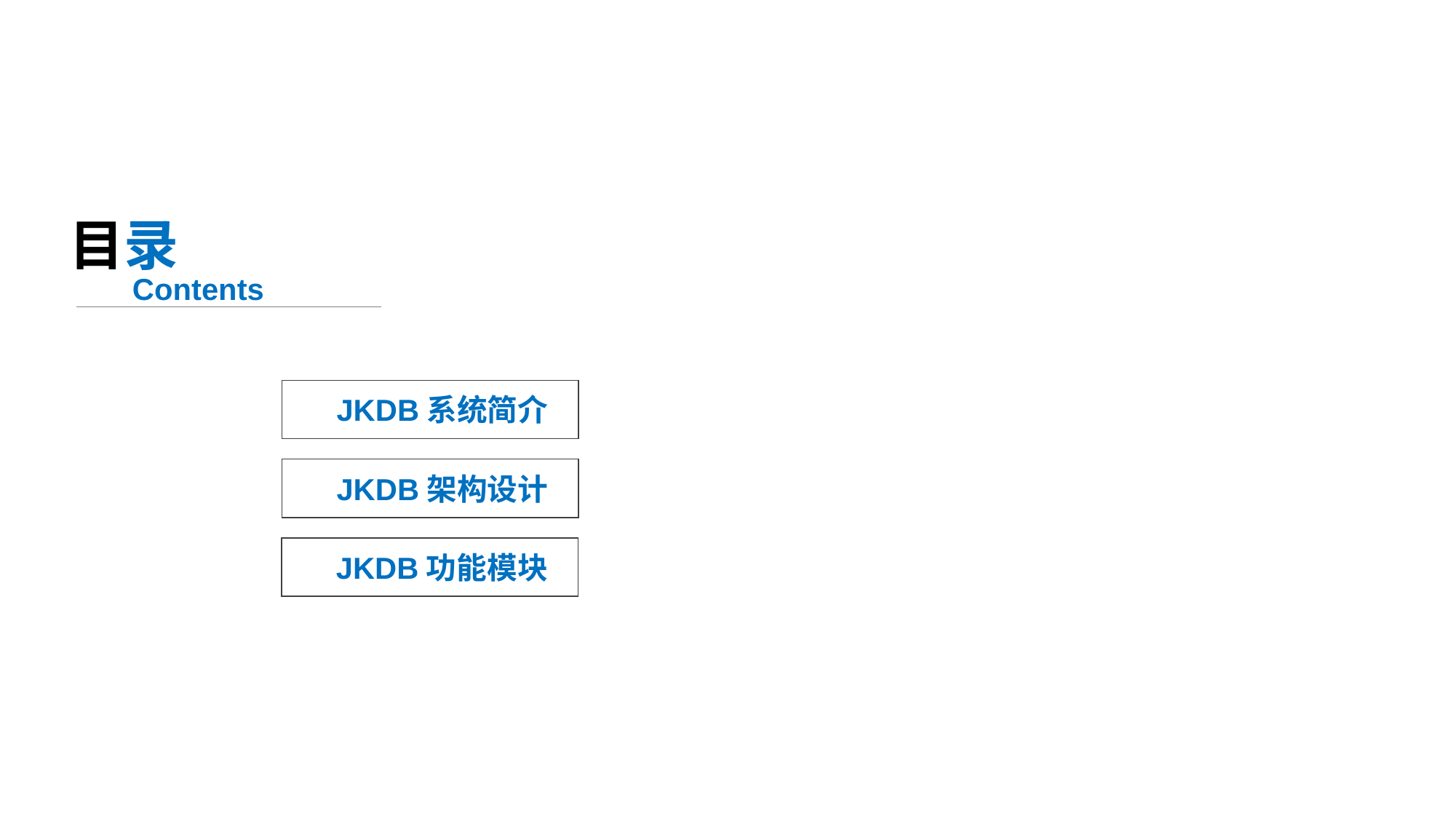

JKDB介绍
目录
Contents
单击此处可编辑内容，根据您的
    需要自由拉伸文本框大小
单击此处可编辑内容，根据您的
    需要自由拉伸文本框大小

JKDB系统简介
第一章
    单击此处可编辑内容，根据您的    需要自由拉伸文本框大小

JKDB架构设计
第二章
    单击此处可编辑内容，根据您的    需要自由拉伸文本框大小

JKDB功能模块
第三章
    单击此处可编辑内容，根据您的    需要自由拉伸文本框大小
    单击此处可编辑内容，根据您的    需要自由拉伸文本框大小